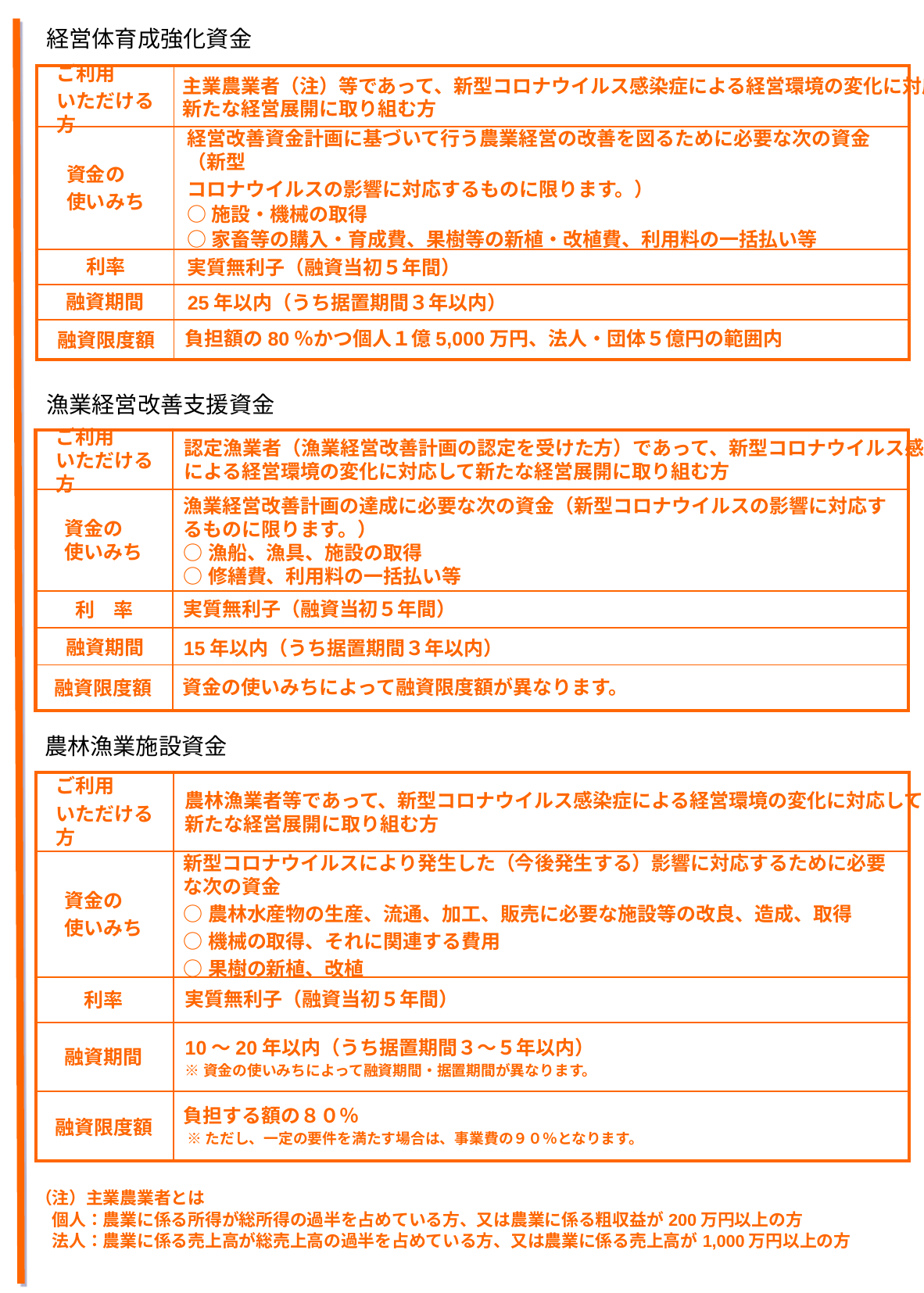

経営体育成強化資金
|  |  |
| --- | --- |
|  |  |
|  |  |
|  |  |
|  |  |
ご利用
いただける方
主業農業者（注）等であって、新型コロナウイルス感染症による経営環境の変化に対応して
新たな経営展開に取り組む方
資金の
使いみち
利率
実質無利子（融資当初５年間）
融資期間
25年以内（うち据置期間３年以内）
融資限度額
負担額の80％かつ個人１億5,000万円、法人・団体５億円の範囲内
経営改善資金計画に基づいて行う農業経営の改善を図るために必要な次の資金（新型
コロナウイルスの影響に対応するものに限ります。）
○施設・機械の取得
○家畜等の購入・育成費、果樹等の新植・改植費、利用料の一括払い等
漁業経営改善支援資金
認定漁業者（漁業経営改善計画の認定を受けた方）であって、新型コロナウイルス感染症
による経営環境の変化に対応して新たな経営展開に取り組む方
|  |  |
| --- | --- |
|  |  |
|  |  |
|  |  |
|  |  |
ご利用
いただける方
資金の
使いみち
漁業経営改善計画の達成に必要な次の資金（新型コロナウイルスの影響に対応するものに限ります。）
○漁船、漁具、施設の取得
○修繕費、利用料の一括払い等
実質無利子（融資当初５年間）
利　率
融資期間
15年以内（うち据置期間３年以内）
資金の使いみちによって融資限度額が異なります。
融資限度額
農林漁業施設資金
ご利用
いただける方
資金の
使いみち
新型コロナウイルスにより発生した（今後発生する）影響に対応するために必要な次の資金
○農林水産物の生産、流通、加工、販売に必要な施設等の改良、造成、取得
○機械の取得、それに関連する費用
○果樹の新植、改植
実質無利子（融資当初５年間）
利率
融資期間
10～20年以内（うち据置期間３～５年以内）
※資金の使いみちによって融資期間・据置期間が異なります。
負担する額の８０％
 ※ただし、一定の要件を満たす場合は、事業費の９０％となります。
融資限度額
|  |  |
| --- | --- |
|  |  |
|  |  |
|  |  |
|  |  |
農林漁業者等であって、新型コロナウイルス感染症による経営環境の変化に対応して
新たな経営展開に取り組む方
（注）主業農業者とは
　個人：農業に係る所得が総所得の過半を占めている方、又は農業に係る粗収益が200万円以上の方
　法人：農業に係る売上高が総売上高の過半を占めている方、又は農業に係る売上高が1,000万円以上の方